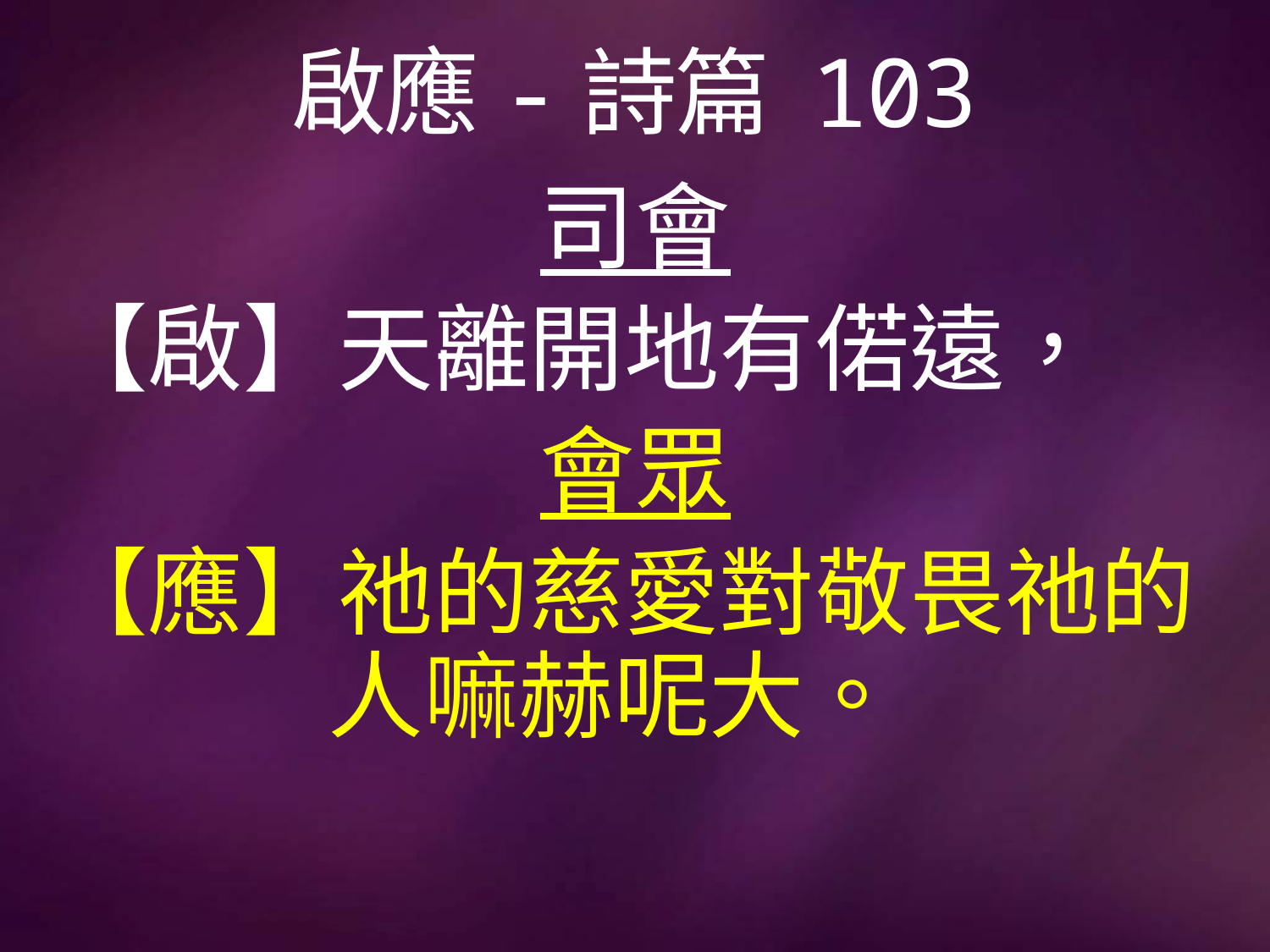

# 啟應-詩篇 103
司會
【啟】天離開地有偌遠，
會眾
【應】祂的慈愛對敬畏祂的		 人嘛赫呢大。